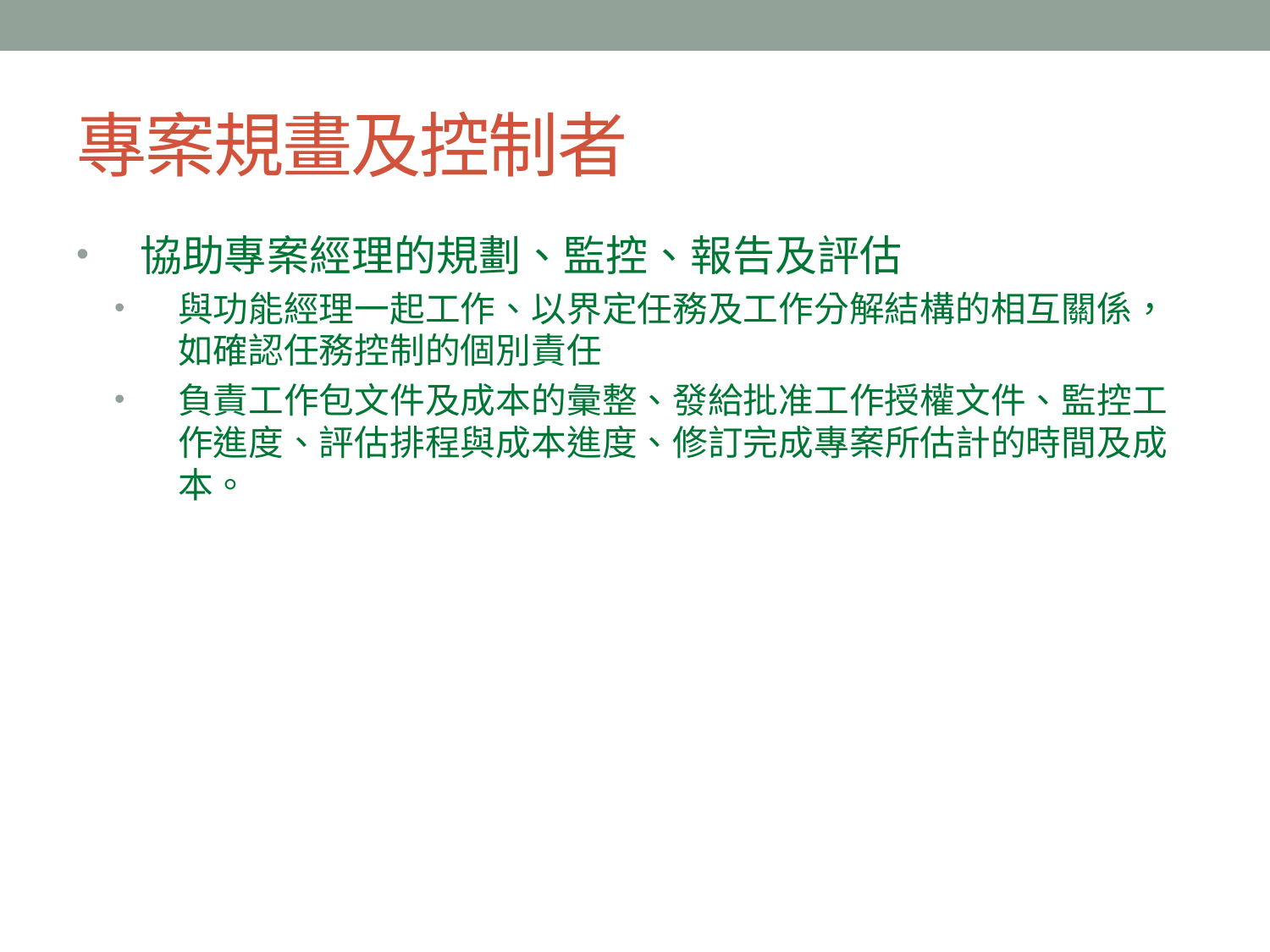

# 專案規畫及控制者
協助專案經理的規劃、監控、報告及評估
與功能經理一起工作、以界定任務及工作分解結構的相互關係，如確認任務控制的個別責任
負責工作包文件及成本的彙整、發給批准工作授權文件、監控工作進度、評估排程與成本進度、修訂完成專案所估計的時間及成本。